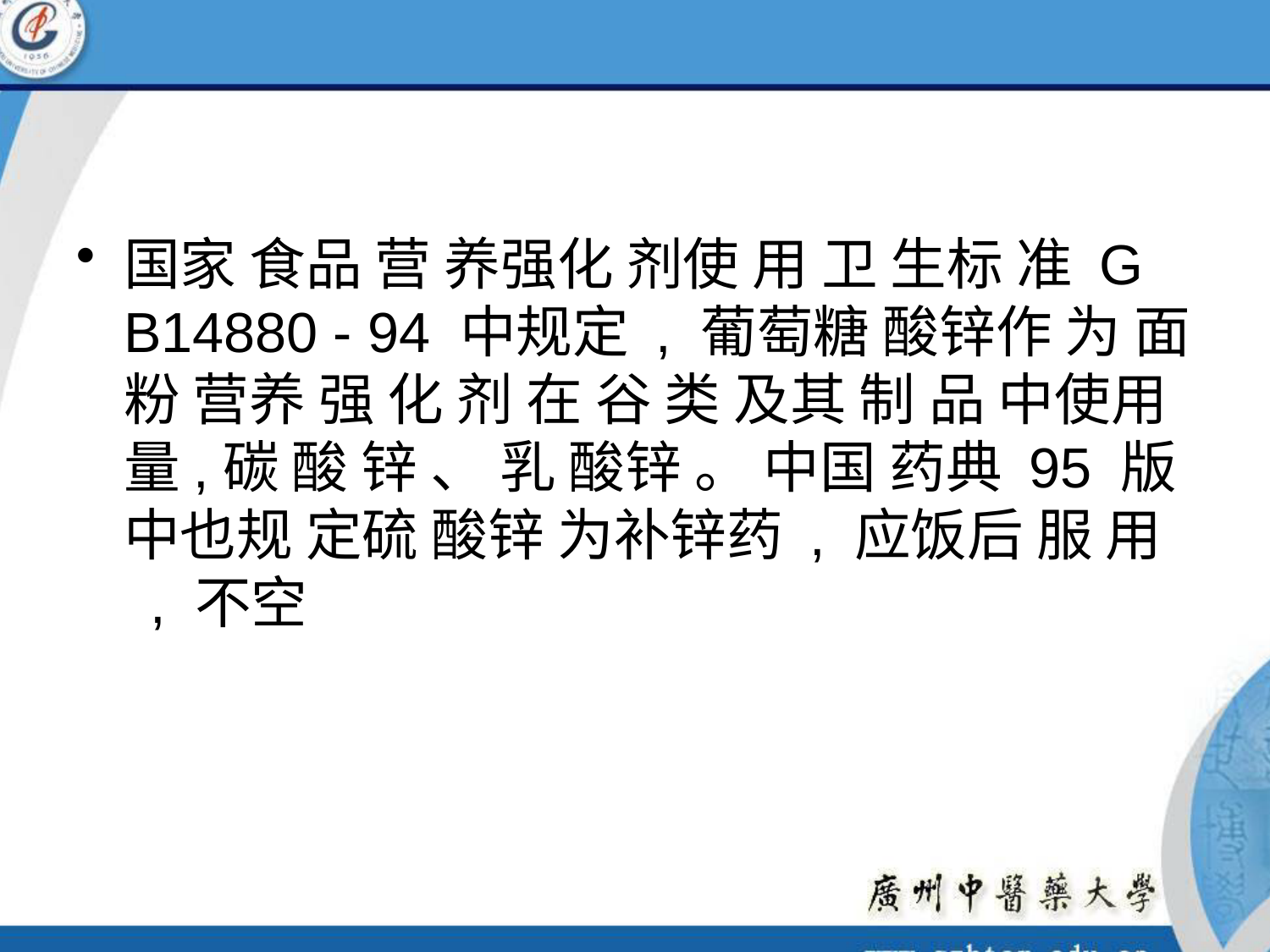

#
国家 食品 营 养强化 剂使 用 卫 生标 准 G B14880 - 94 中规定 , 葡萄糖 酸锌作 为 面粉 营养 强 化 剂 在 谷 类 及其 制 品 中使用 量,碳 酸 锌 、 乳 酸锌 。 中国 药典 95 版 中也规 定硫 酸锌 为补锌药 , 应饭后 服 用 , 不空